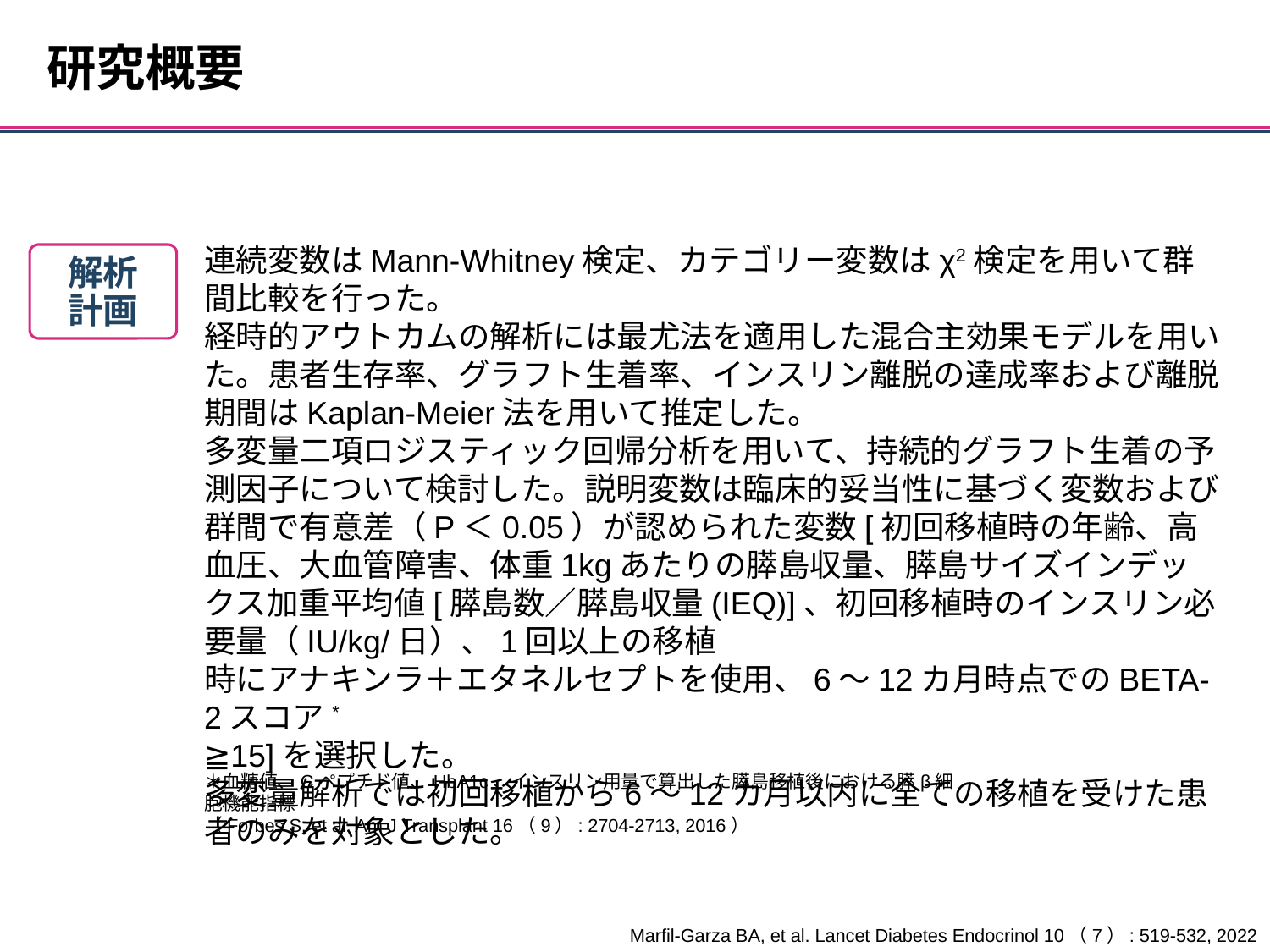

研究概要
連続変数はMann-Whitney検定、カテゴリー変数はχ2検定を用いて群間比較を行った。
経時的アウトカムの解析には最尤法を適用した混合主効果モデルを用いた。患者生存率、グラフト生着率、インスリン離脱の達成率および離脱期間はKaplan-Meier法を用いて推定した。
多変量二項ロジスティック回帰分析を用いて、持続的グラフト生着の予測因子について検討した。説明変数は臨床的妥当性に基づく変数および群間で有意差（P＜0.05）が認められた変数[初回移植時の年齢、高血圧、大血管障害、体重1kgあたりの膵島収量、膵島サイズインデックス加重平均値[膵島数／膵島収量(IEQ)]、初回移植時のインスリン必要量（IU/kg/日）、1回以上の移植
時にアナキンラ＋エタネルセプトを使用、6～12カ月時点でのBETA-2スコア*
≧15]を選択した。
多変量解析では初回移植から6～12カ月以内に全ての移植を受けた患者のみを対象とした。

解析
計画
＊血糖値、Cペプチド値、HbA1c、インスリン用量で算出した膵島移植後における膵β細胞機能指標
（Forbes S, et al. Am J Transplant 16（9）: 2704-2713, 2016）
Marfil-Garza BA, et al. Lancet Diabetes Endocrinol 10（7）: 519-532, 2022